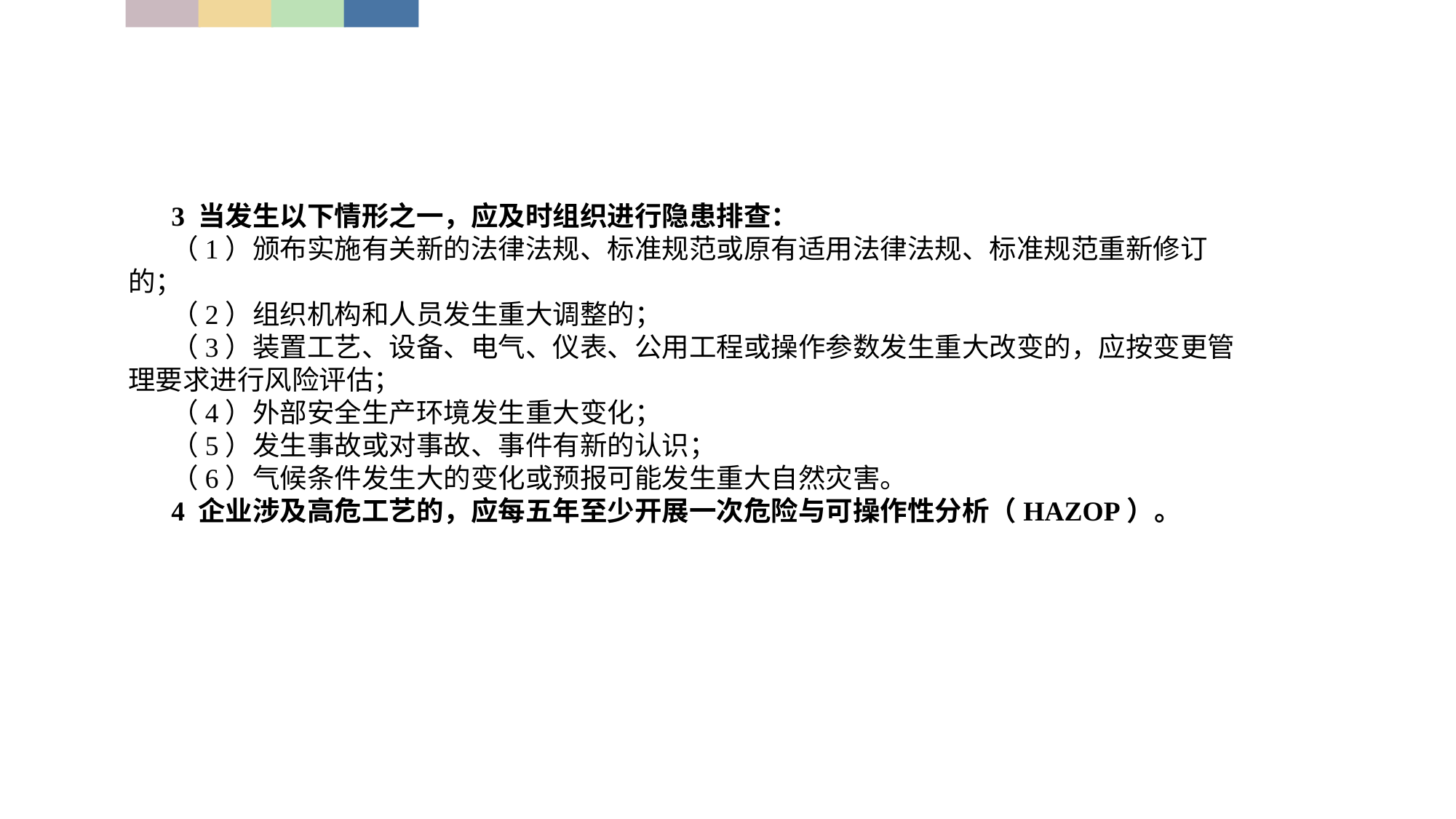

3 当发生以下情形之一，应及时组织进行隐患排查：
（1）颁布实施有关新的法律法规、标准规范或原有适用法律法规、标准规范重新修订的；
（2）组织机构和人员发生重大调整的；
（3）装置工艺、设备、电气、仪表、公用工程或操作参数发生重大改变的，应按变更管理要求进行风险评估；
（4）外部安全生产环境发生重大变化；
（5）发生事故或对事故、事件有新的认识；
（6）气候条件发生大的变化或预报可能发生重大自然灾害。
4 企业涉及高危工艺的，应每五年至少开展一次危险与可操作性分析（HAZOP）。